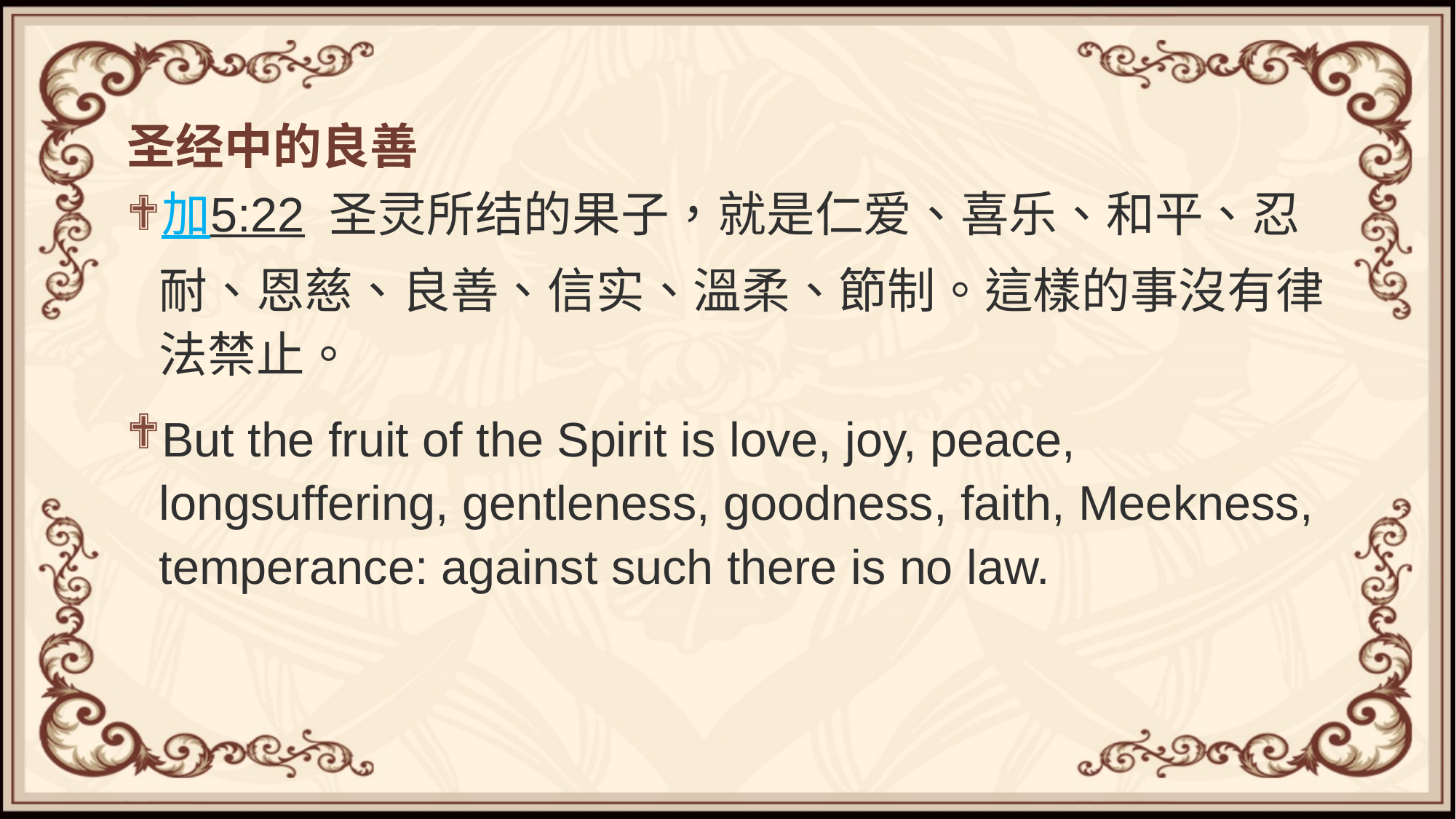

# 圣经中的良善
加5:22 圣灵所结的果子，就是仁爱、喜乐、和平、忍耐、恩慈、良善、信实、溫柔、節制。這樣的事沒有律法禁止。
But the fruit of the Spirit is love, joy, peace, longsuffering, gentleness, goodness, faith, Meekness, temperance: against such there is no law.